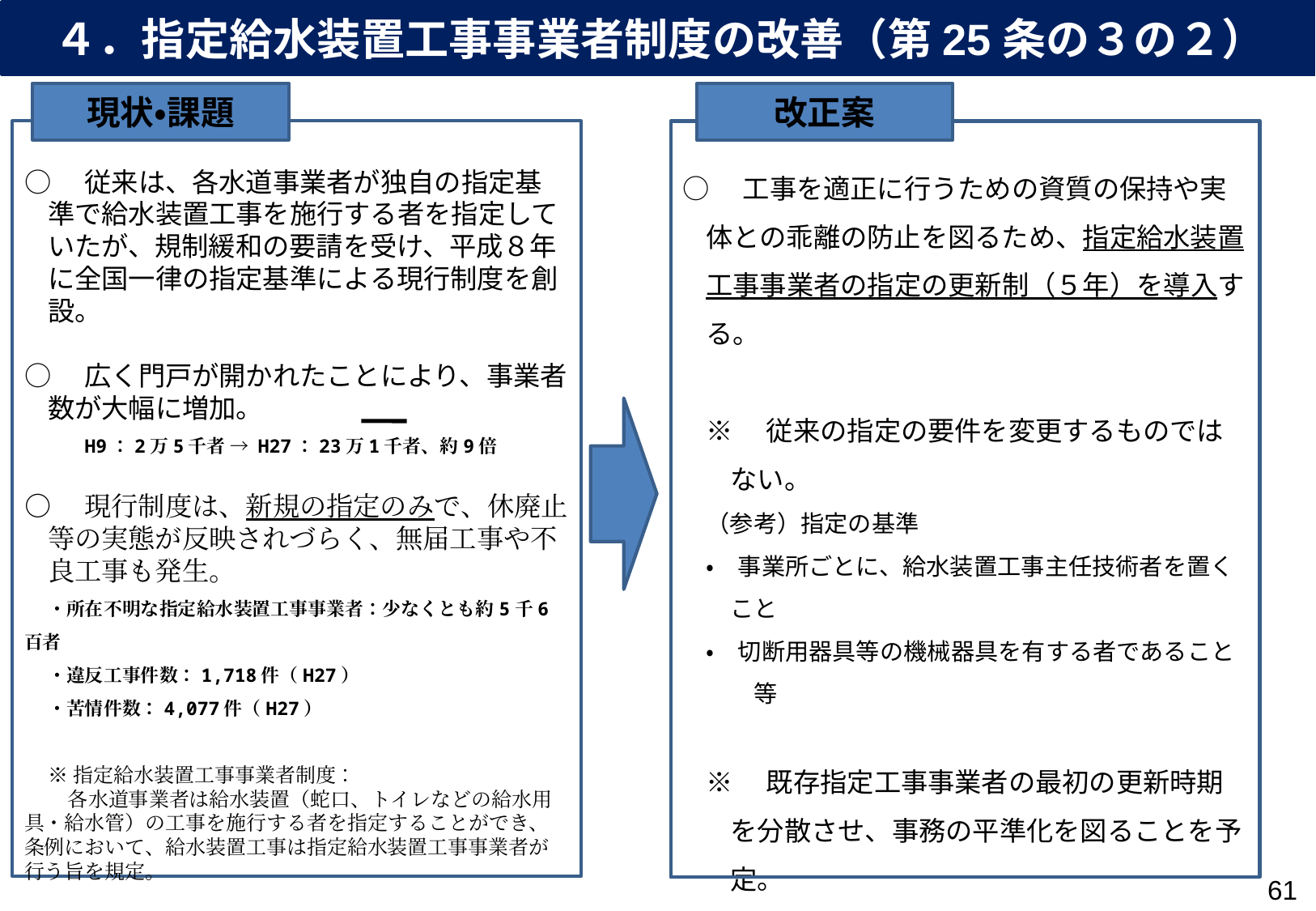

４．指定給水装置工事事業者制度の改善（第25条の３の２）
現状・課題
改正案

○　工事を適正に行うための資質の保持や実体との乖離の防止を図るため、指定給水装置工事事業者の指定の更新制（５年）を導入する。

※　従来の指定の要件を変更するものではない。
（参考）指定の基準
・　事業所ごとに、給水装置工事主任技術者を置くこと
・　切断用器具等の機械器具を有する者であること　等

※　既存指定工事事業者の最初の更新時期を分散させ、事務の平準化を図ることを予定。
・平成26年度以降に指定⇒施行後5年は指定が有効
・平成25年度以前に指定⇒指定を受けている期間の長さに応じて段階的に5年を超えない有効期間を政令に規定

○　従来は、各水道事業者が独自の指定基準で給水装置工事を施行する者を指定していたが、規制緩和の要請を受け、平成８年に全国一律の指定基準による現行制度を創設。

○　広く門戸が開かれたことにより、事業者数が大幅に増加。
　　　H9：2万5千者 → H27：23万1千者、約9倍

○　現行制度は、新規の指定のみで、休廃止等の実態が反映されづらく、無届工事や不良工事も発生。
・所在不明な指定給水装置工事事業者：少なくとも約5千6百者
・違反工事件数：1,718件（H27）
・苦情件数：4,077件（H27）

※指定給水装置工事事業者制度：
　各水道事業者は給水装置（蛇口、トイレなどの給水用具・給水管）の工事を施行する者を指定することができ、条例において、給水装置工事は指定給水装置工事事業者が行う旨を規定。

61